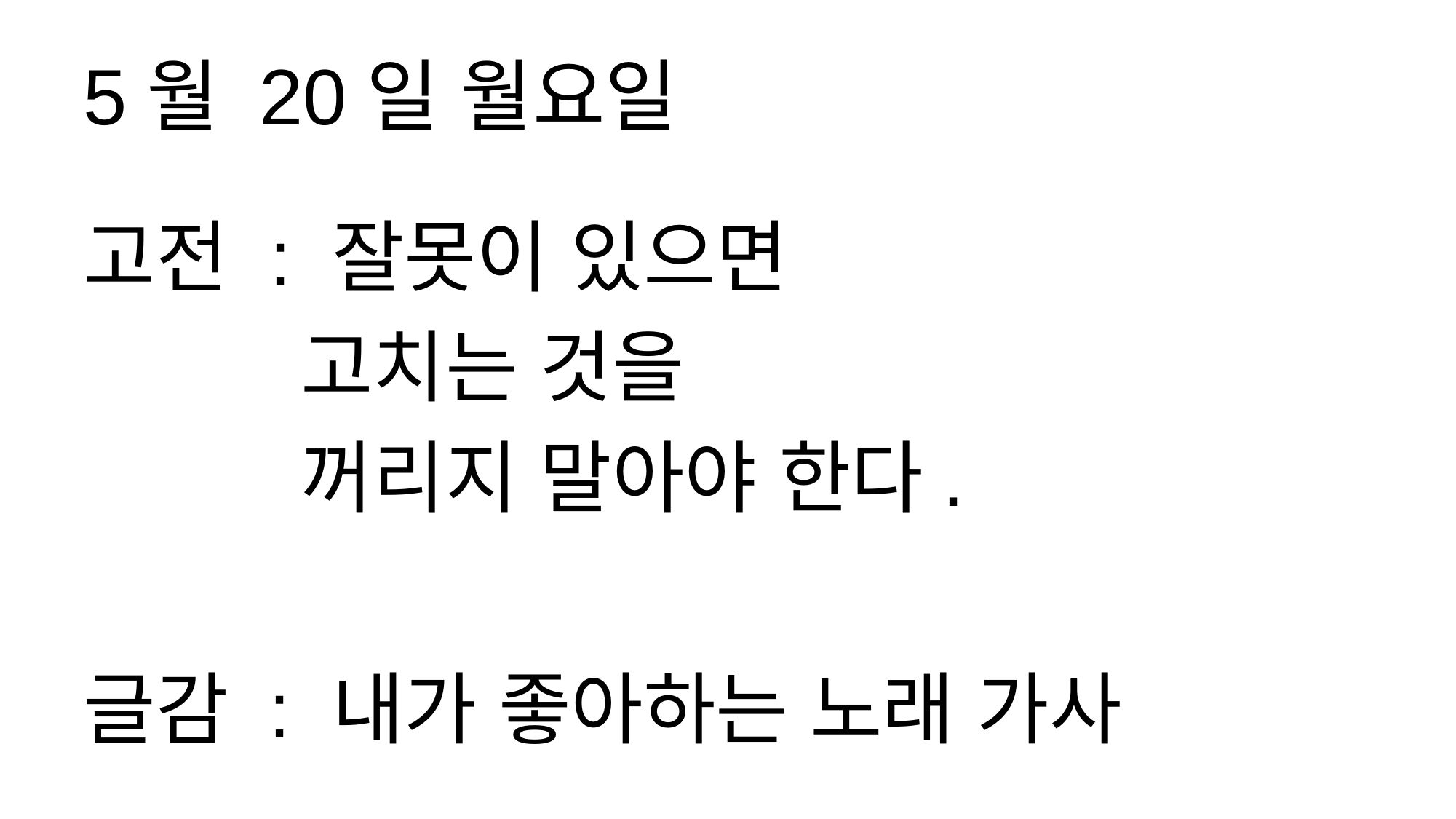

5월 20일 월요일
고전 : 잘못이 있으면
         고치는 것을
         꺼리지 말아야 한다.
글감 : 내가 좋아하는 노래 가사